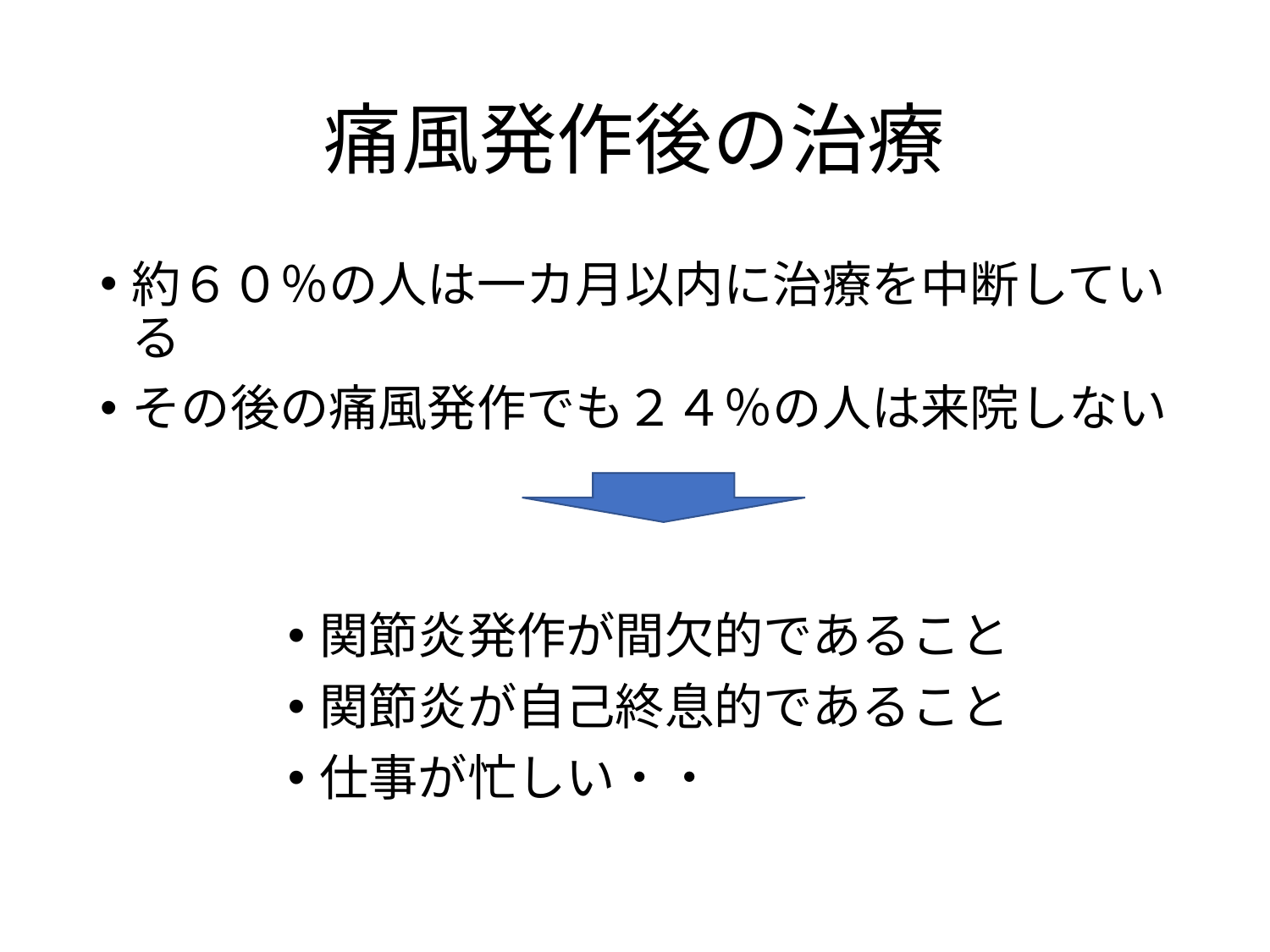

# 痛風発作後の治療
約６０％の人は一カ月以内に治療を中断している
その後の痛風発作でも２４％の人は来院しない

関節炎発作が間欠的であること
関節炎が自己終息的であること
仕事が忙しい・・